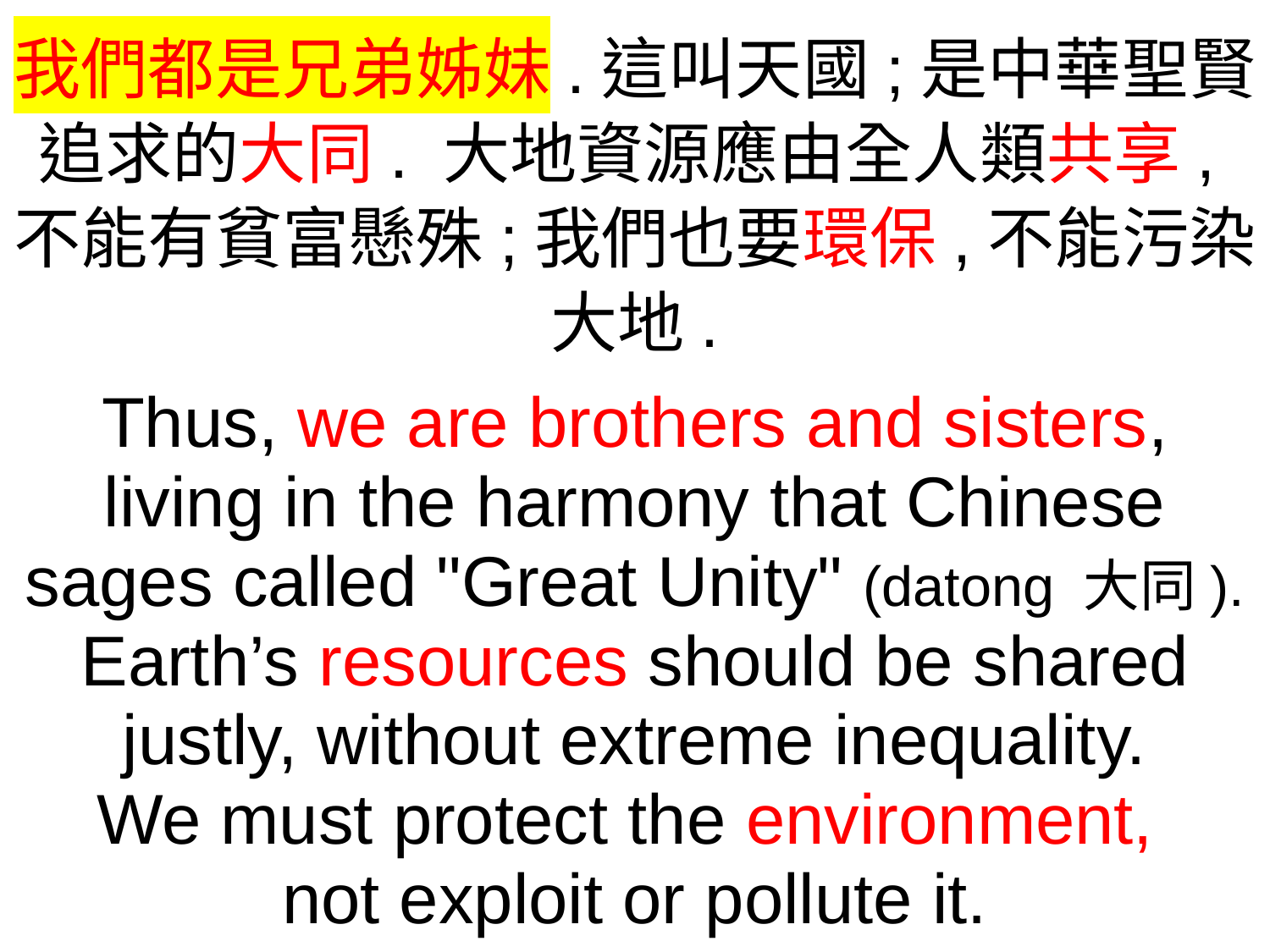

我們都是兄弟姊妹.這叫天國;是中華聖賢追求的大同. 大地資源應由全人類共享,不能有貧富懸殊;我們也要環保,不能污染大地.
Thus, we are brothers and sisters, living in the harmony that Chinese sages called "Great Unity" (datong 大同).
Earth’s resources should be shared justly, without extreme inequality.
We must protect the environment,
not exploit or pollute it.